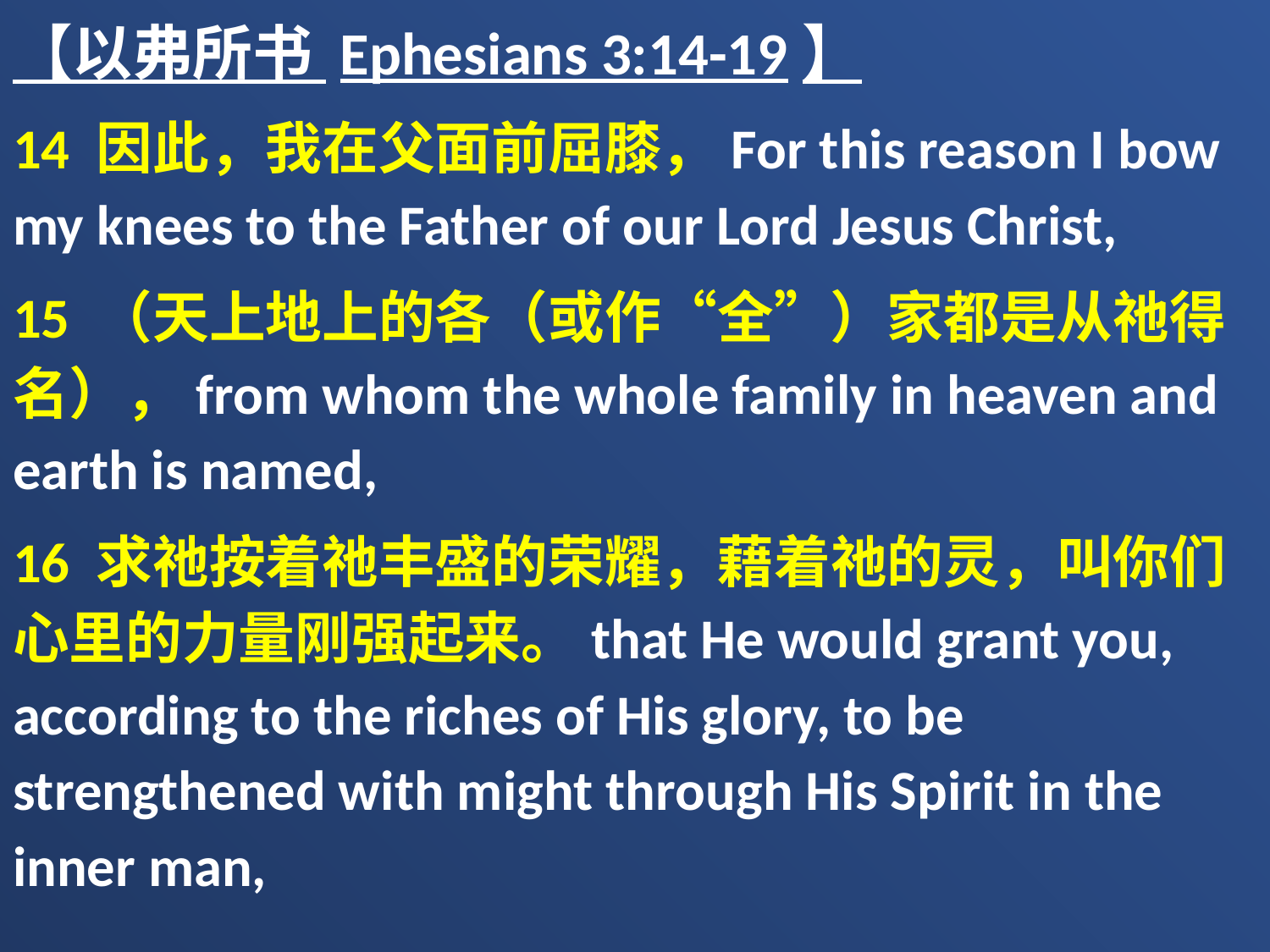

【以弗所书 Ephesians 3:14-19】
14 因此，我在父面前屈膝，For this reason I bow my knees to the Father of our Lord Jesus Christ,
15 （天上地上的各（或作“全”）家都是从祂得名），from whom the whole family in heaven and earth is named,
16 求祂按着祂丰盛的荣耀，藉着祂的灵，叫你们心里的力量刚强起来。that He would grant you, according to the riches of His glory, to be strengthened with might through His Spirit in the inner man,